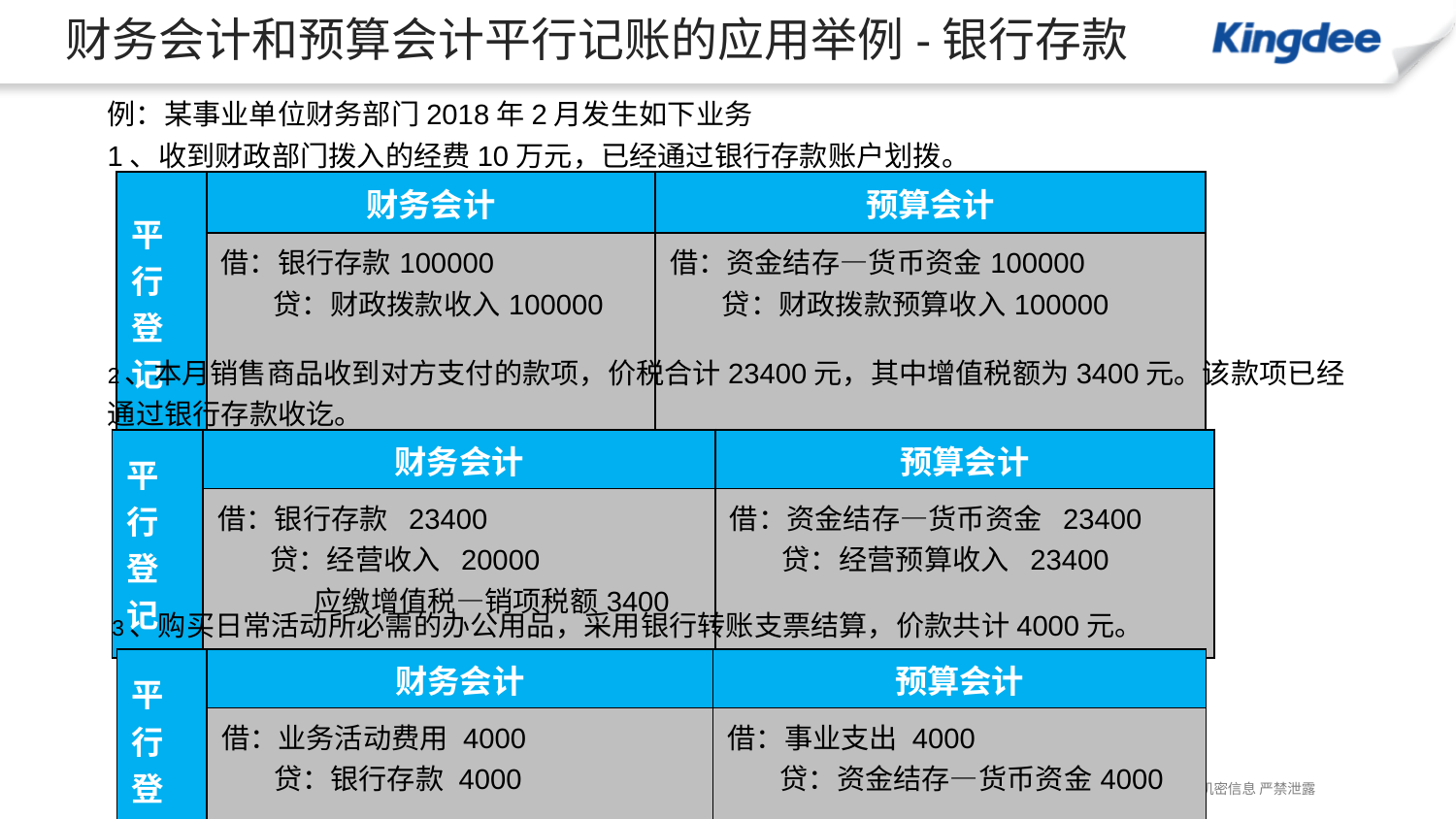

# 财务会计和预算会计平行记账的应用举例-银行存款
例：某事业单位财务部门2018年2月发生如下业务
1、收到财政部门拨入的经费10万元，已经通过银行存款账户划拨。
| 平 行 登 记 | 财务会计 | 预算会计 |
| --- | --- | --- |
|  | 借：银行存款100000 贷：财政拨款收入100000 | 借：资金结存—货币资金100000 贷：财政拨款预算收入100000 |
2、本月销售商品收到对方支付的款项，价税合计23400元，其中增值税额为3400元。该款项已经通过银行存款收讫。
| 平 行 登 记 | 财务会计 | 预算会计 |
| --- | --- | --- |
|  | 借：银行存款 23400 贷：经营收入 20000 应缴增值税—销项税额3400 | 借：资金结存—货币资金 23400 贷：经营预算收入 23400 |
3、购买日常活动所必需的办公用品，采用银行转账支票结算，价款共计4000元。
| 平 行 登 记 | 财务会计 | 预算会计 |
| --- | --- | --- |
|  | 借：业务活动费用 4000 贷：银行存款 4000 | 借：事业支出 4000 贷：资金结存—货币资金4000 |